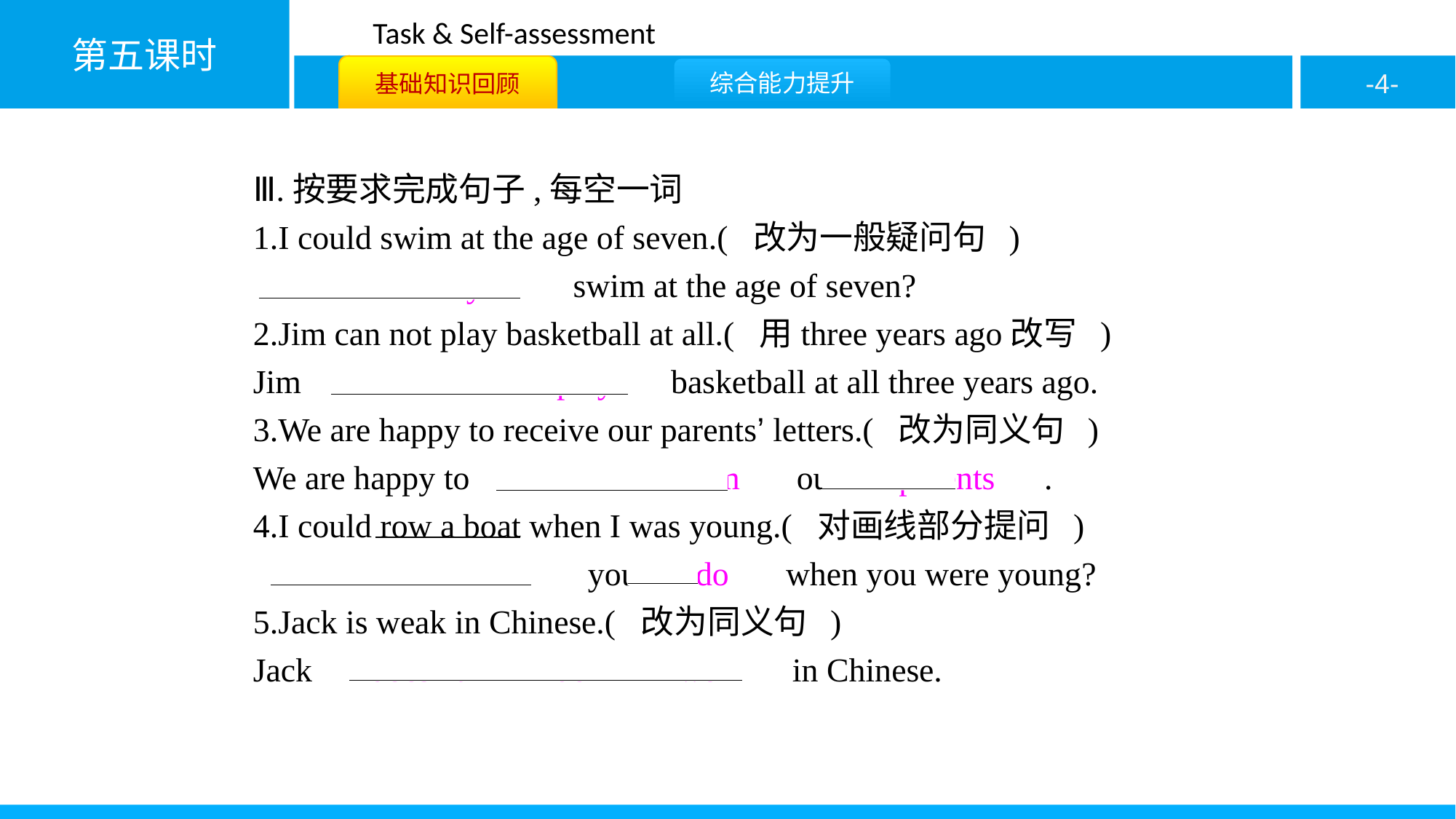

Ⅲ.按要求完成句子,每空一词
1.I could swim at the age of seven.(  改为一般疑问句  )
　Could　 　you　 swim at the age of seven?
2.Jim can not play basketball at all.(  用three years ago改写  )
Jim 　couldn’t　 　play　 basketball at all three years ago.
3.We are happy to receive our parents’ letters.(  改为同义句  )
We are happy to 　hear　 　from　 our 　parents　.
4.I could row a boat when I was young.(  对画线部分提问  )
　What　 　could　 you 　do　 when you were young?
5.Jack is weak in Chinese.(  改为同义句  )
Jack 　doesn’t　 　do　 　well　 in Chinese.